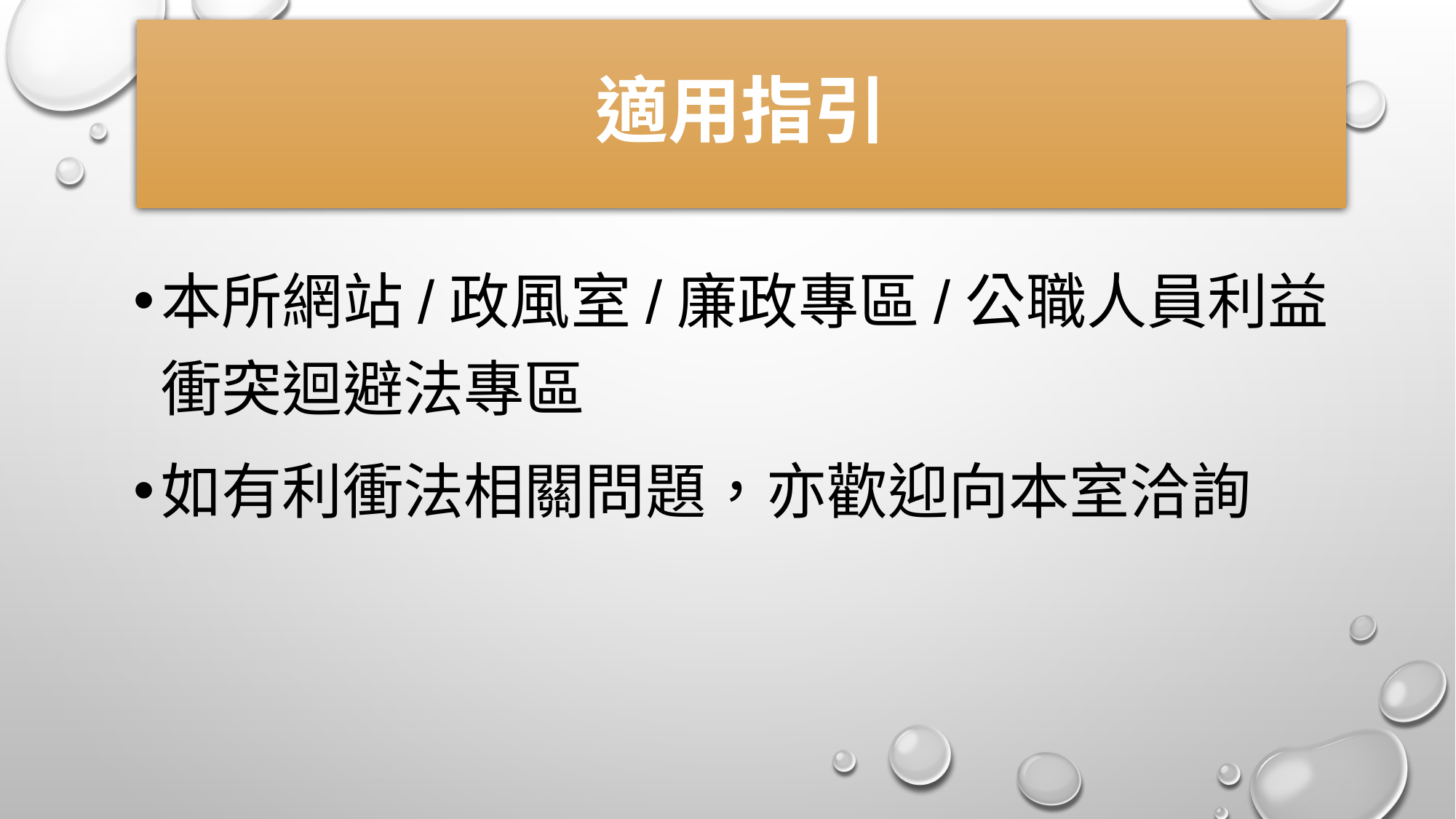

適用指引
# 適用指引
本所網站/政風室/廉政專區/公職人員利益衝突迴避法專區
如有利衝法相關問題，亦歡迎向本室洽詢